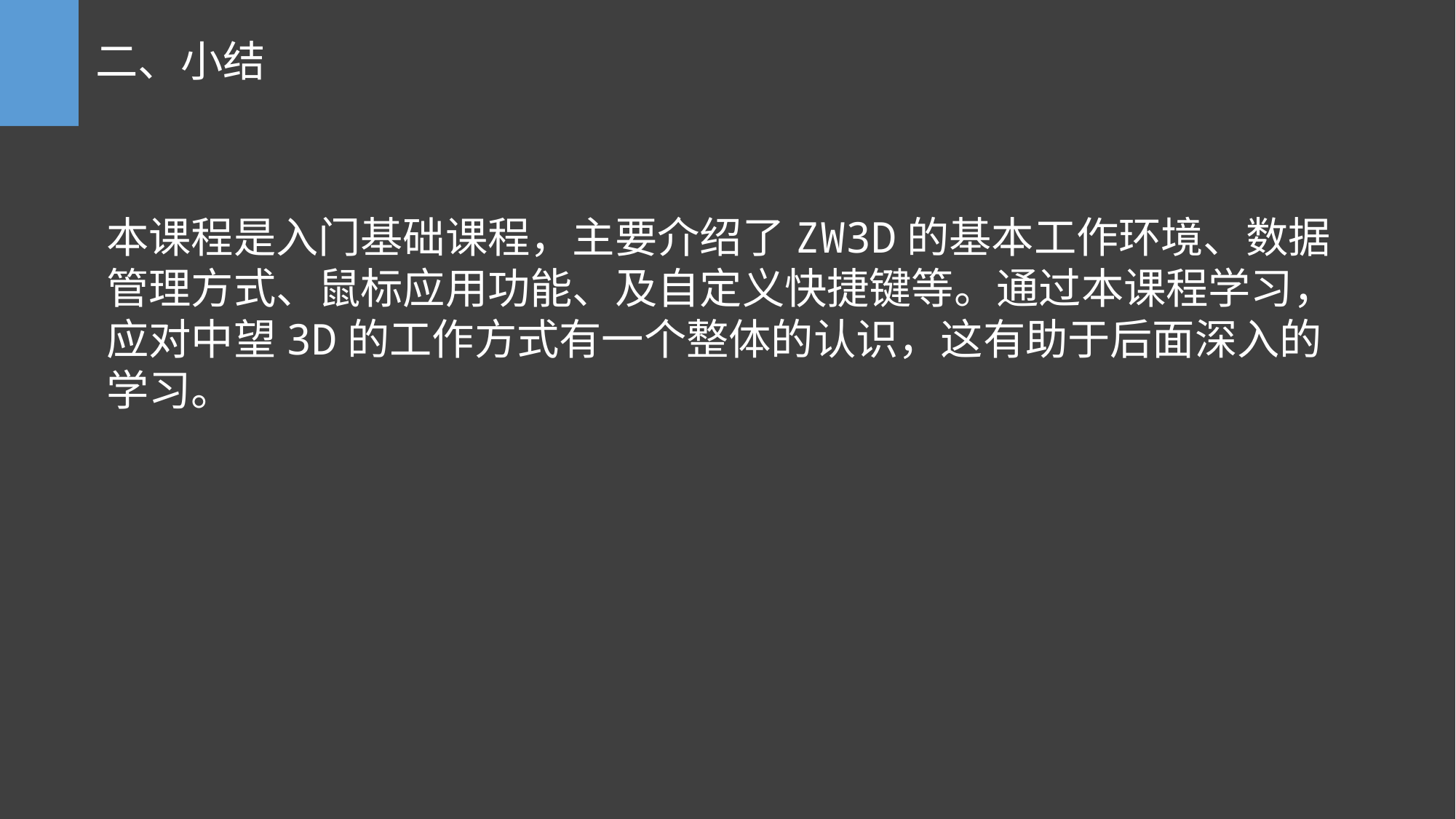

# 二、小结
本课程是入门基础课程，主要介绍了ZW3D的基本工作环境、数据管理方式、鼠标应用功能、及自定义快捷键等。通过本课程学习，应对中望3D的工作方式有一个整体的认识，这有助于后面深入的学习。